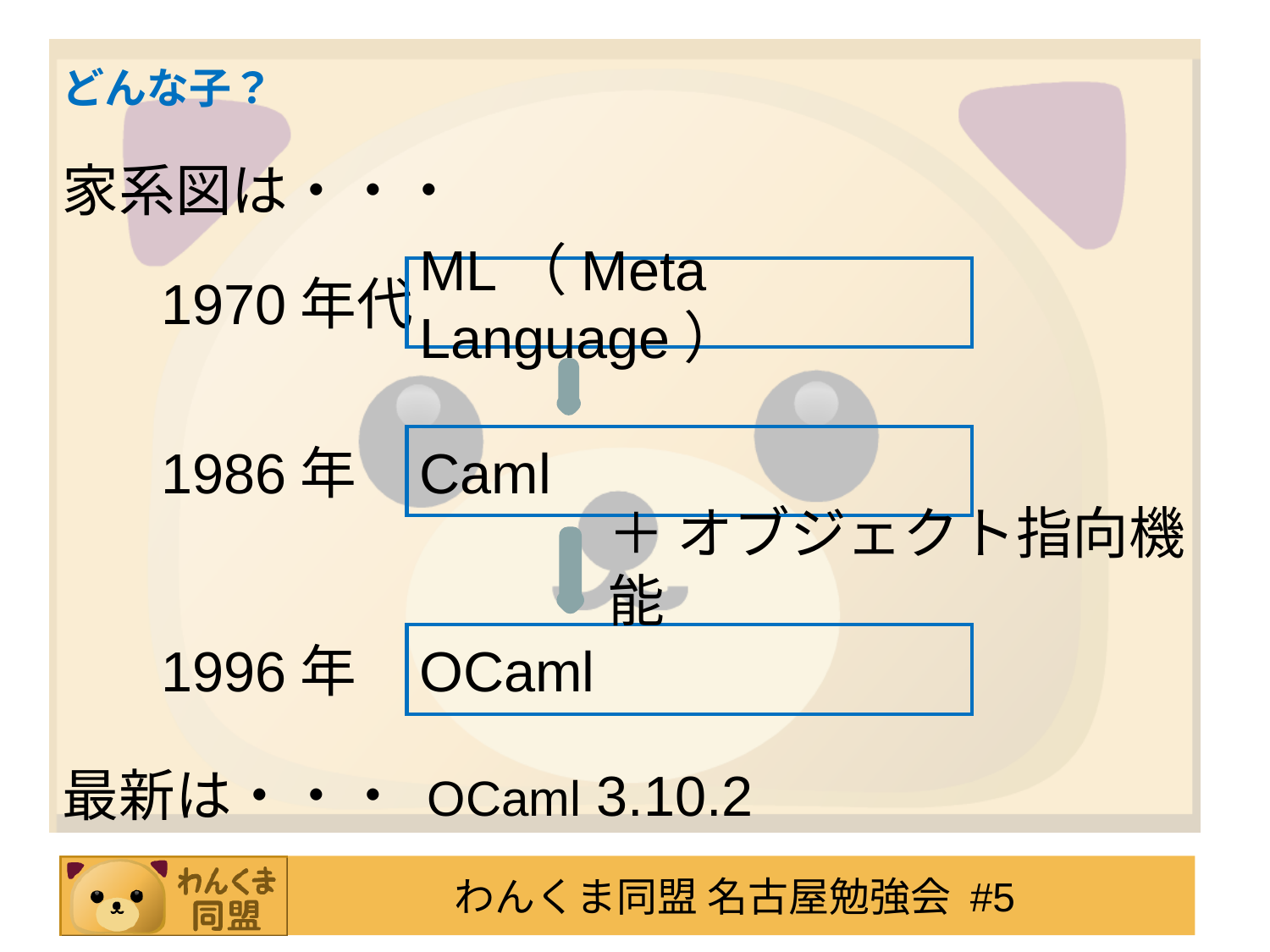

# どんな子？
家系図は・・・
1970年代
ML（Meta Language）

1986年
Caml
＋ オブジェクト指向機能

1996年
OCaml
最新は・・・ OCaml 3.10.2